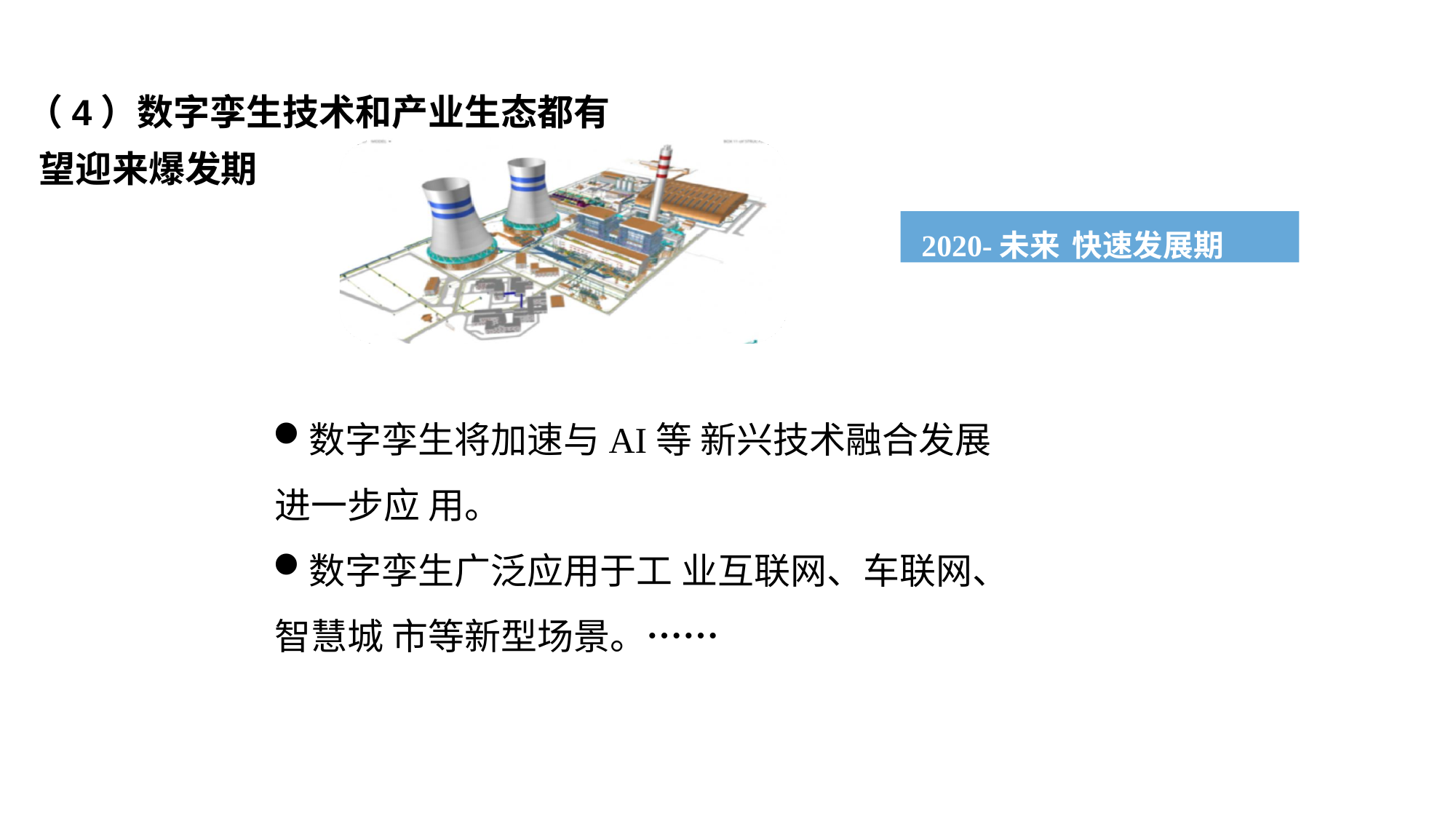

（4）数字孪生技术和产业生态都有望迎来爆发期

2020-未来 快速发展期
数字孪生将加速与AI等 新兴技术融合发展进一步应 用。
数字孪生广泛应用于工 业互联网、车联网、智慧城 市等新型场景。……